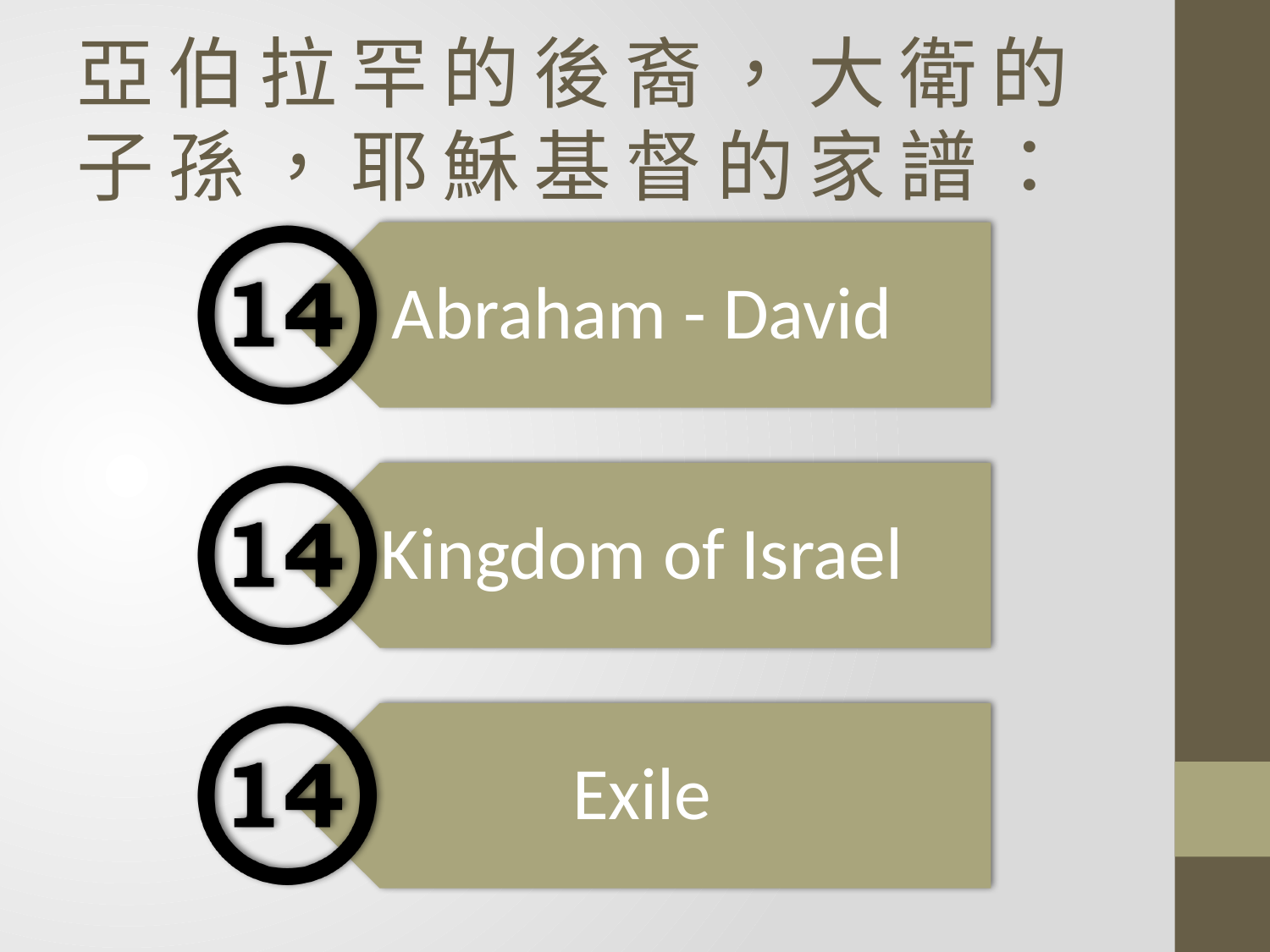

# 亞 伯 拉 罕 的 後 裔 ， 大 衛 的 子 孫 ， 耶 穌 基 督 的 家 譜 ：
Abraham - David
Kingdom of Israel
Exile